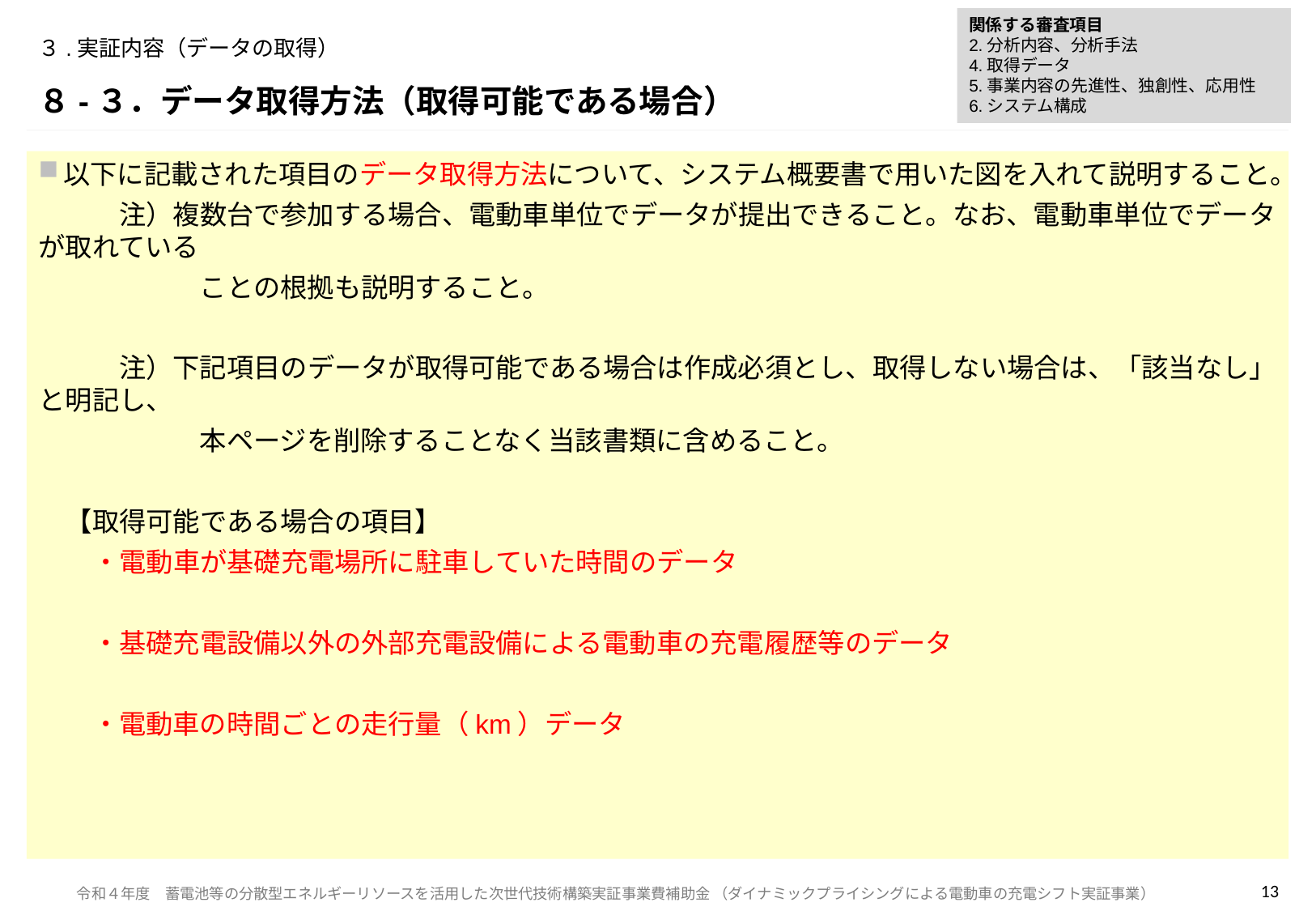

関係する審査項目
2.分析内容、分析手法
4.取得データ
5.事業内容の先進性、独創性、応用性
6.システム構成
# ３.実証内容（データの取得）
８-３．データ取得方法（取得可能である場合）

以下に記載された項目のデータ取得方法について、システム概要書で用いた図を入れて説明すること。
　　　注）複数台で参加する場合、電動車単位でデータが提出できること。なお、電動車単位でデータが取れている
　　　　　　ことの根拠も説明すること。

　　　注）下記項目のデータが取得可能である場合は作成必須とし、取得しない場合は、「該当なし」と明記し、
　　　　　　本ページを削除することなく当該書類に含めること。

　【取得可能である場合の項目】
　　・電動車が基礎充電場所に駐車していた時間のデータ

　　・基礎充電設備以外の外部充電設備による電動車の充電履歴等のデータ

　　・電動車の時間ごとの走行量（km）データ